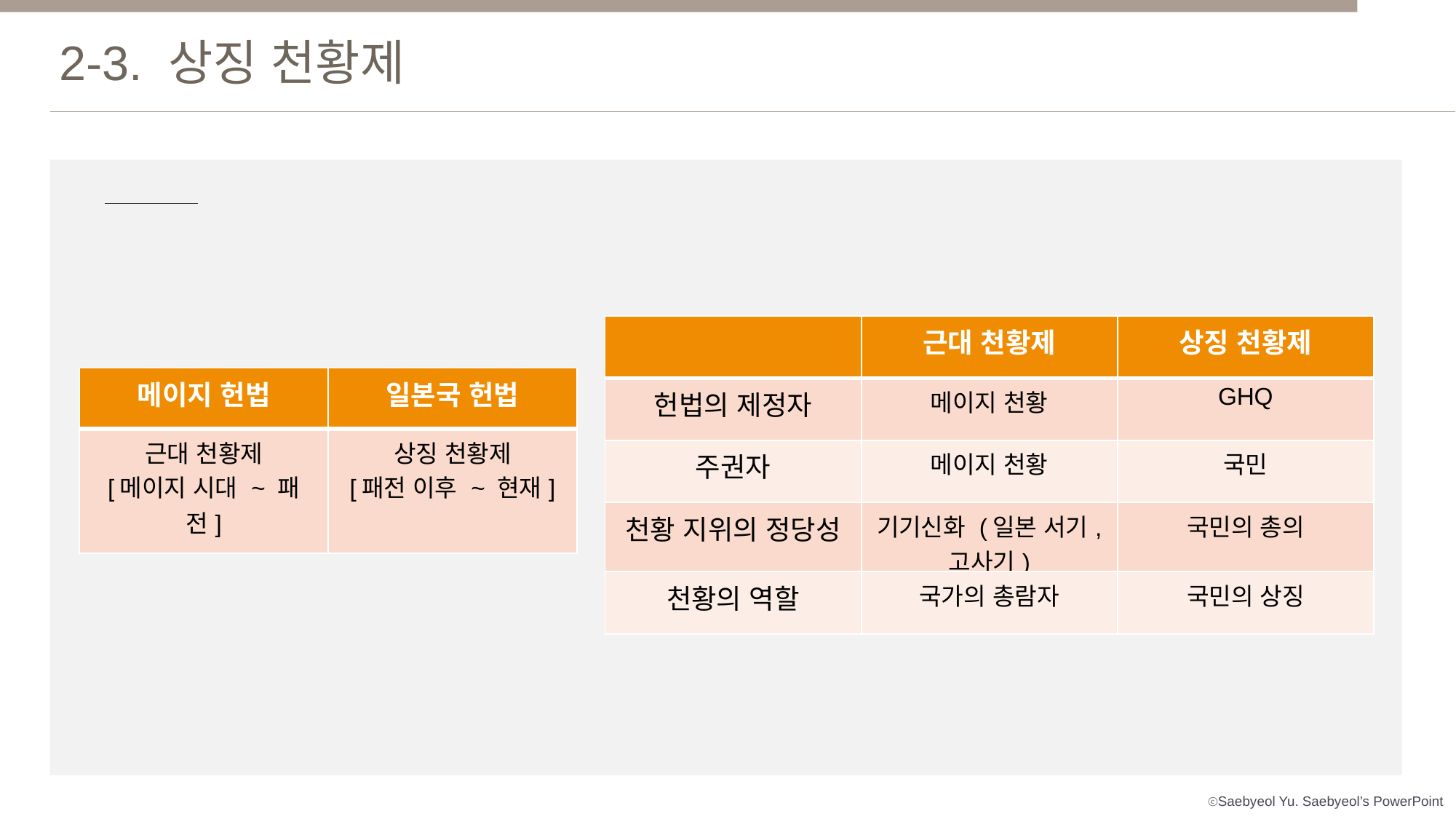

2-3. 상징 천황제

|  | 근대 천황제 | 상징 천황제 |
| --- | --- | --- |
| 헌법의 제정자 | 메이지 천황 | GHQ |
| 주권자 | 메이지 천황 | 국민 |
| 천황 지위의 정당성 | 기기신화 (일본 서기, 고사기) | 국민의 총의 |
| 천황의 역할 | 국가의 총람자 | 국민의 상징 |
| 메이지 헌법 | 일본국 헌법 |
| --- | --- |
| 근대 천황제 [메이지 시대 ~ 패전] | 상징 천황제 [패전 이후 ~ 현재] |